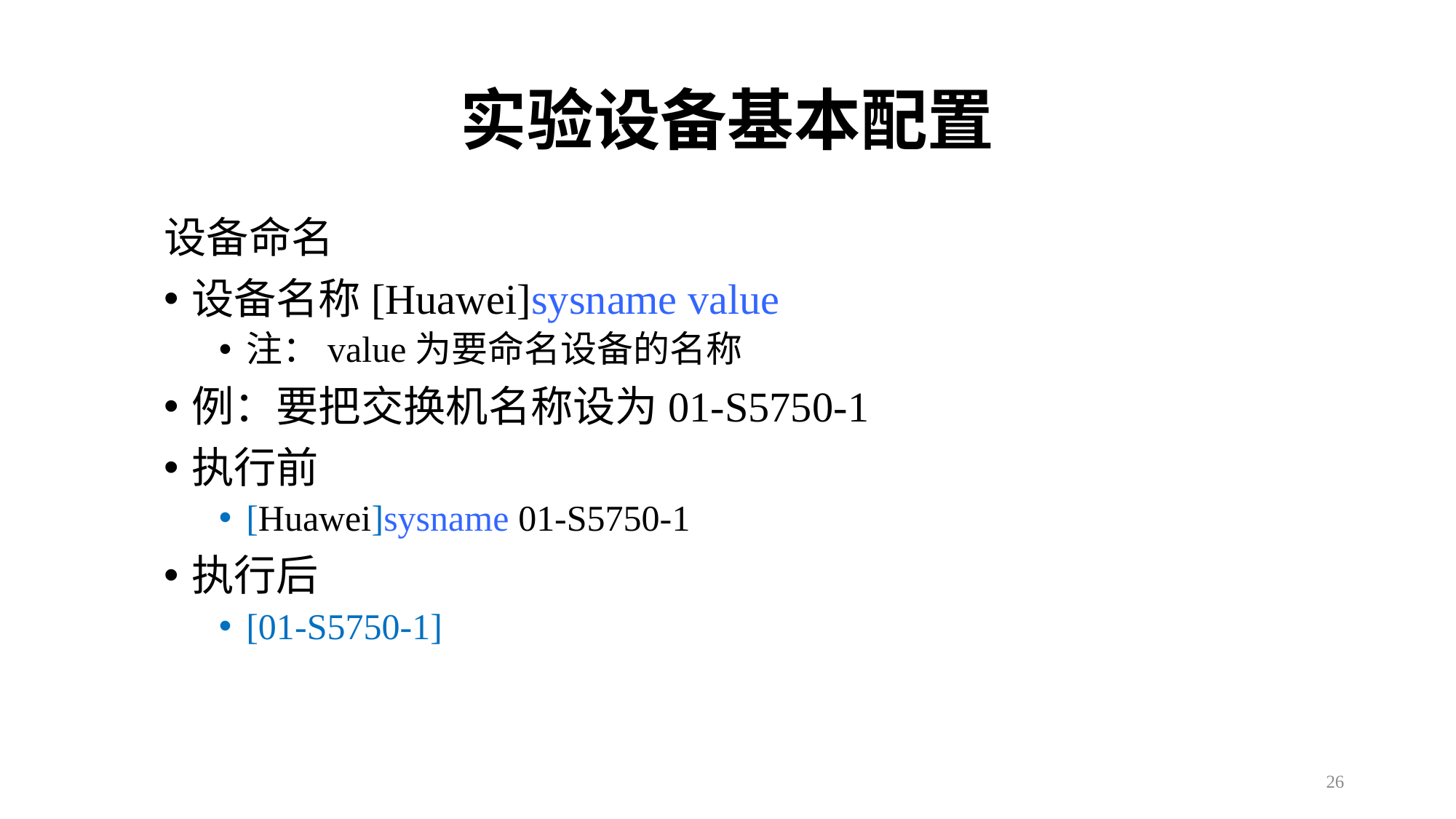

# 实验设备基本配置
设备命名
设备名称[Huawei]sysname value
注：value为要命名设备的名称
例：要把交换机名称设为01-S5750-1
执行前
[Huawei]sysname 01-S5750-1
执行后
[01-S5750-1]
26